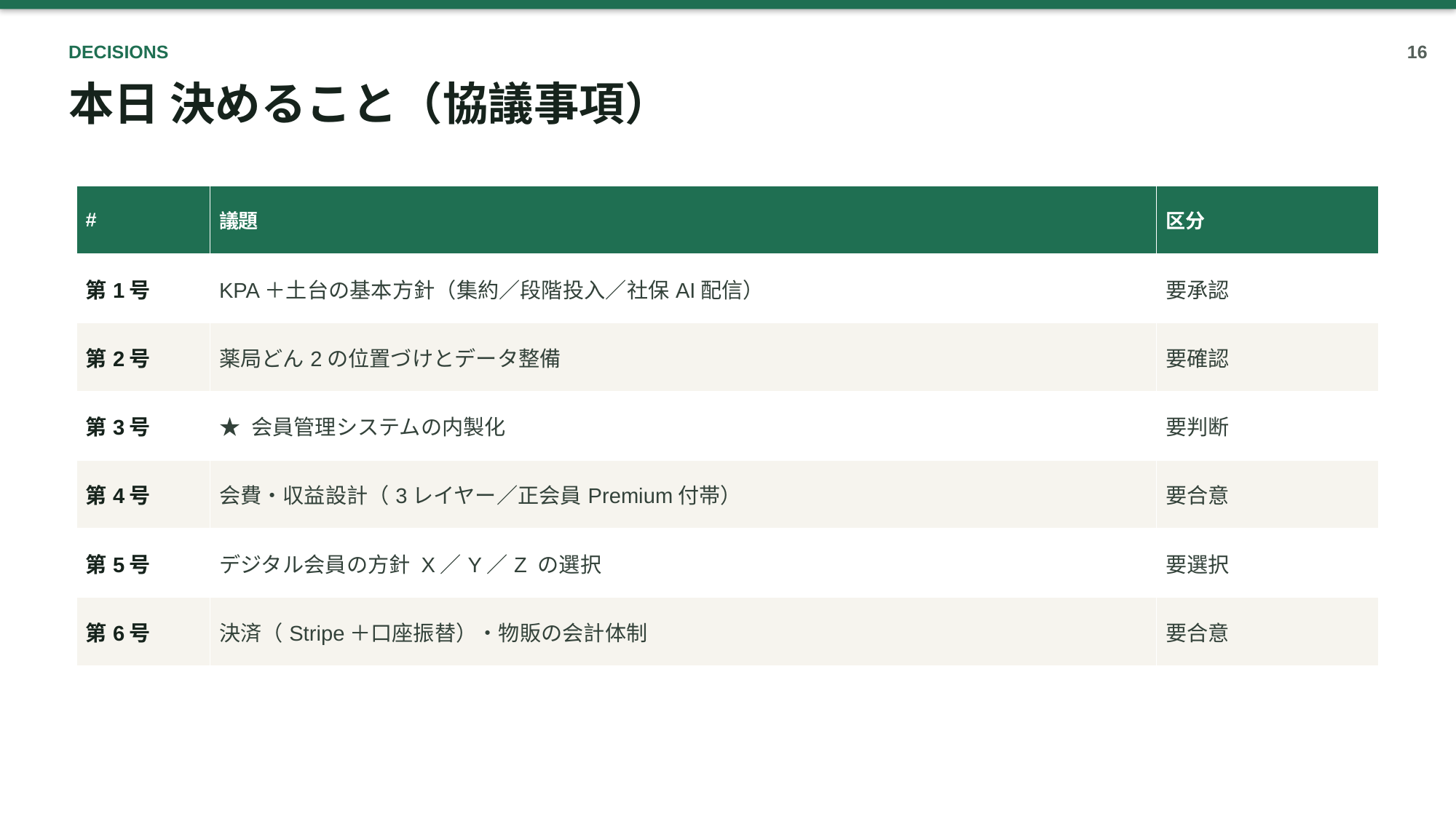

DECISIONS
16
本日 決めること（協議事項）
| # | 議題 | 区分 |
| --- | --- | --- |
| 第1号 | KPA＋土台の基本方針（集約／段階投入／社保AI配信） | 要承認 |
| 第2号 | 薬局どん2の位置づけとデータ整備 | 要確認 |
| 第3号 | ★ 会員管理システムの内製化 | 要判断 |
| 第4号 | 会費・収益設計（3レイヤー／正会員Premium付帯） | 要合意 |
| 第5号 | デジタル会員の方針 X／Y／Z の選択 | 要選択 |
| 第6号 | 決済（Stripe＋口座振替）・物販の会計体制 | 要合意 |